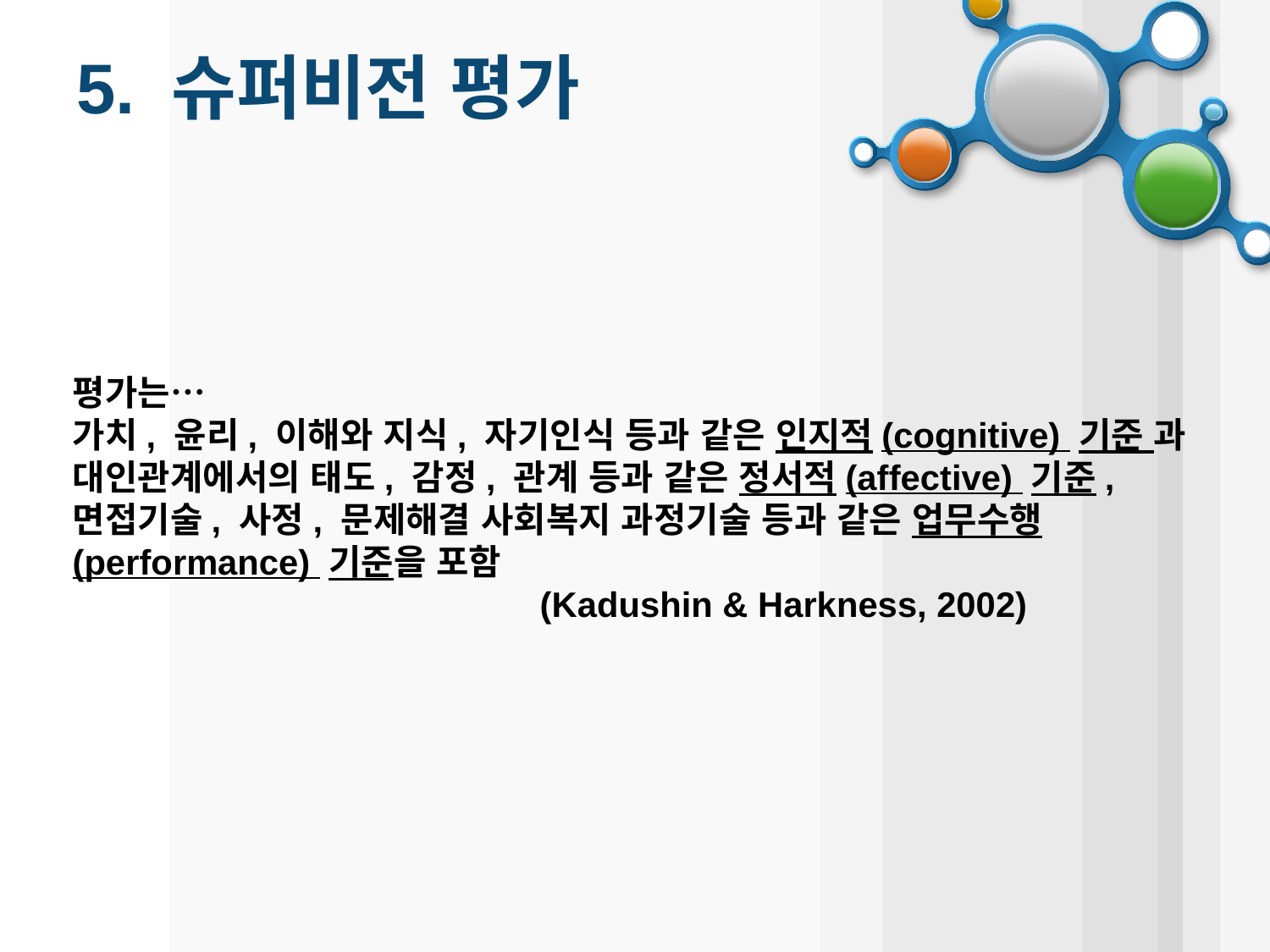

평가는 가치, 윤리, 이해와 지식, 자기인식 등과 같은 인지적(cognitive) 기준과 대인관계에서의 태도, 감정, 관계 등과 같은 정서적(affective) 기준, 면접기술, 사정, 문제해결 사회복지 과정기술 등과 같은 업무수행(performance) 기준을 포함한다(Kadushin & Harkness, 2002).
# 5. 슈퍼비전 평가
평가는…
가치, 윤리, 이해와 지식, 자기인식 등과 같은 인지적(cognitive) 기준 과
대인관계에서의 태도, 감정, 관계 등과 같은 정서적(affective) 기준, 면접기술, 사정, 문제해결 사회복지 과정기술 등과 같은 업무수행(performance) 기준을 포함
                                                (Kadushin & Harkness, 2002)